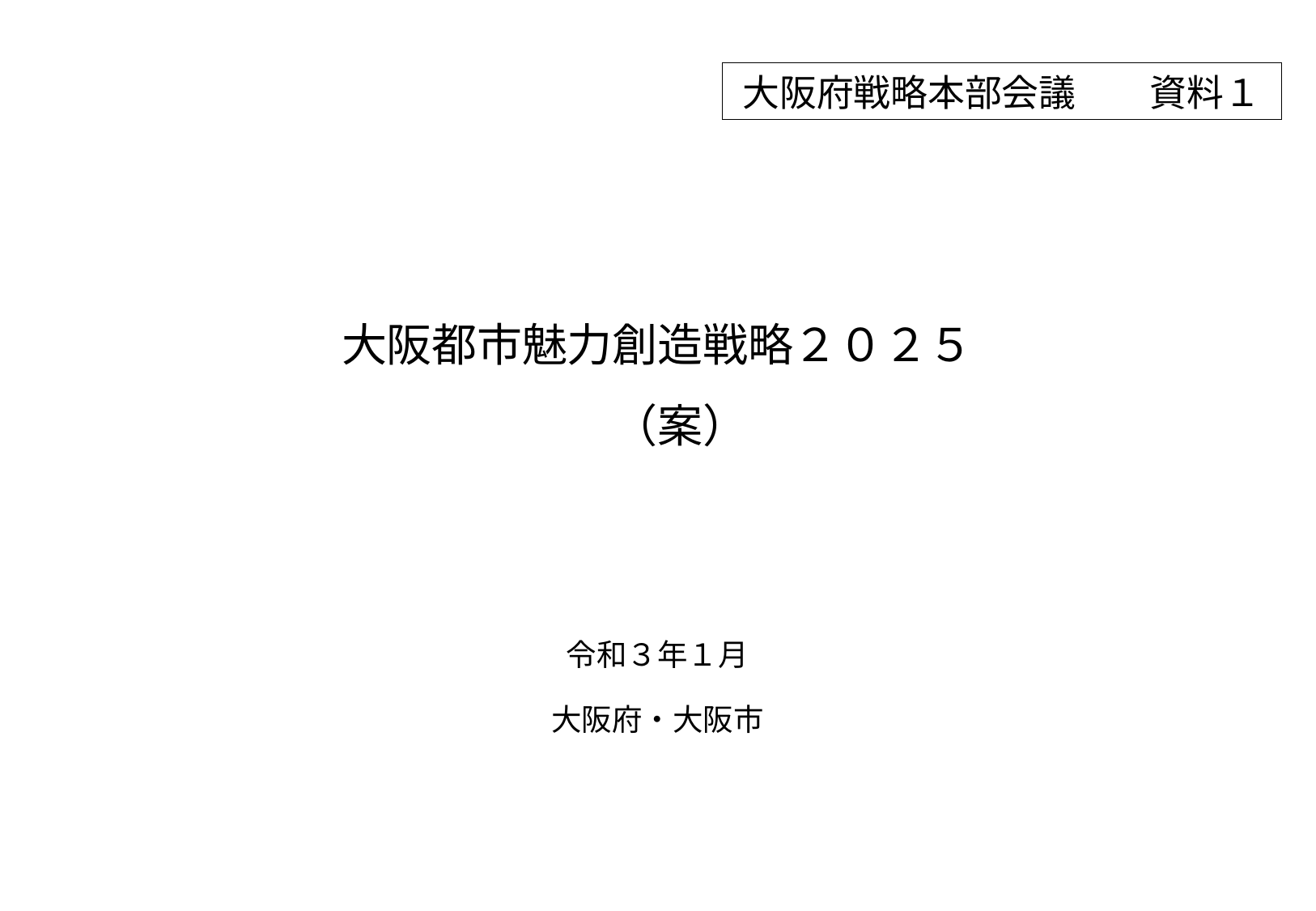

大阪府戦略本部会議　　資料１
# 大阪都市魅力創造戦略２０２５ 　（案）
令和３年１月

大阪府・大阪市